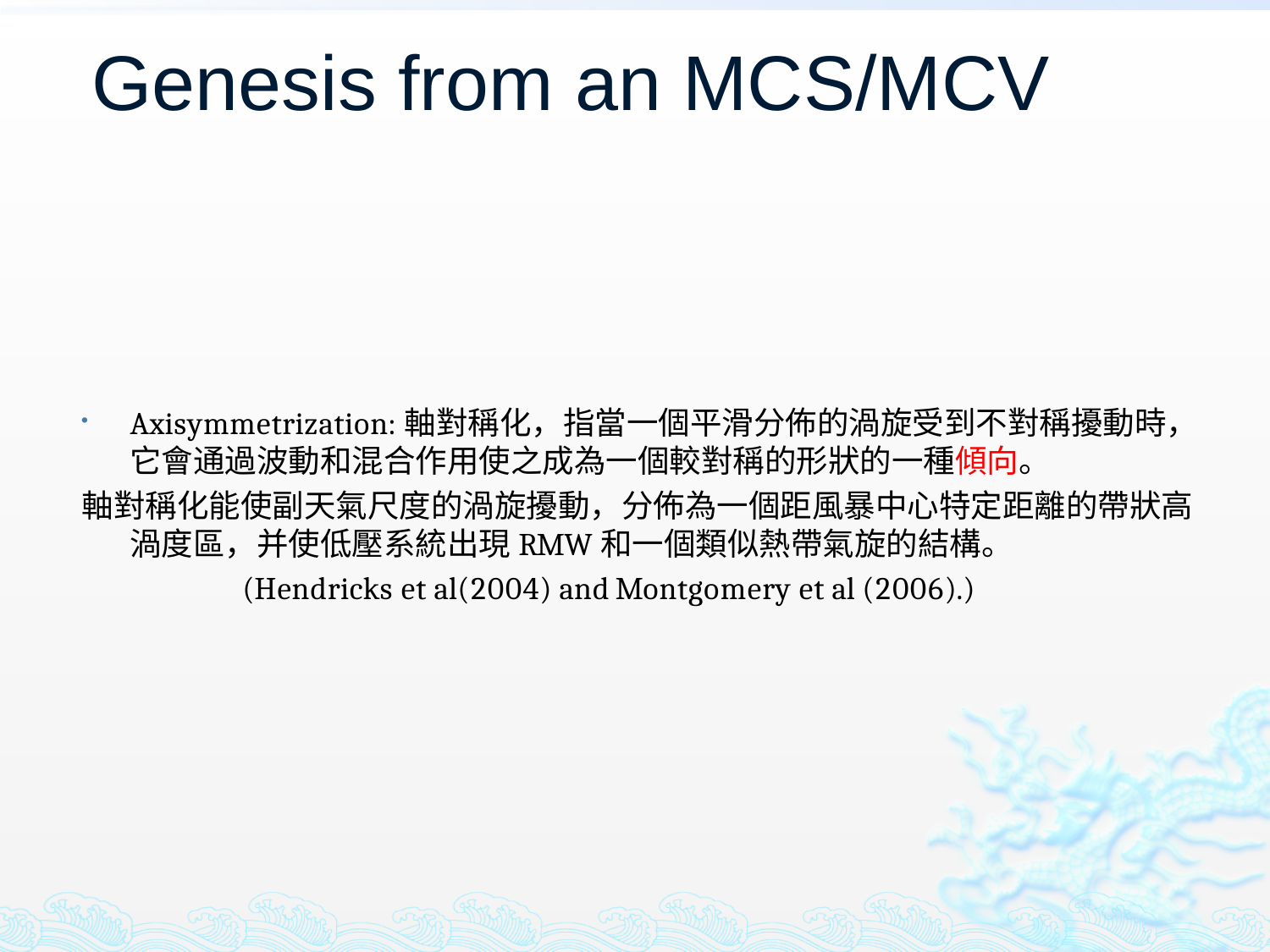

# Genesis from an MCS/MCV
Axisymmetrization:軸對稱化，指當一個平滑分佈的渦旋受到不對稱擾動時，它會通過波動和混合作用使之成為一個較對稱的形狀的一種傾向。
軸對稱化能使副天氣尺度的渦旋擾動，分佈為一個距風暴中心特定距離的帶狀高渦度區，并使低壓系統出現RMW和一個類似熱帶氣旋的結構。
                       (Hendricks et al(2004) and Montgomery et al (2006).)